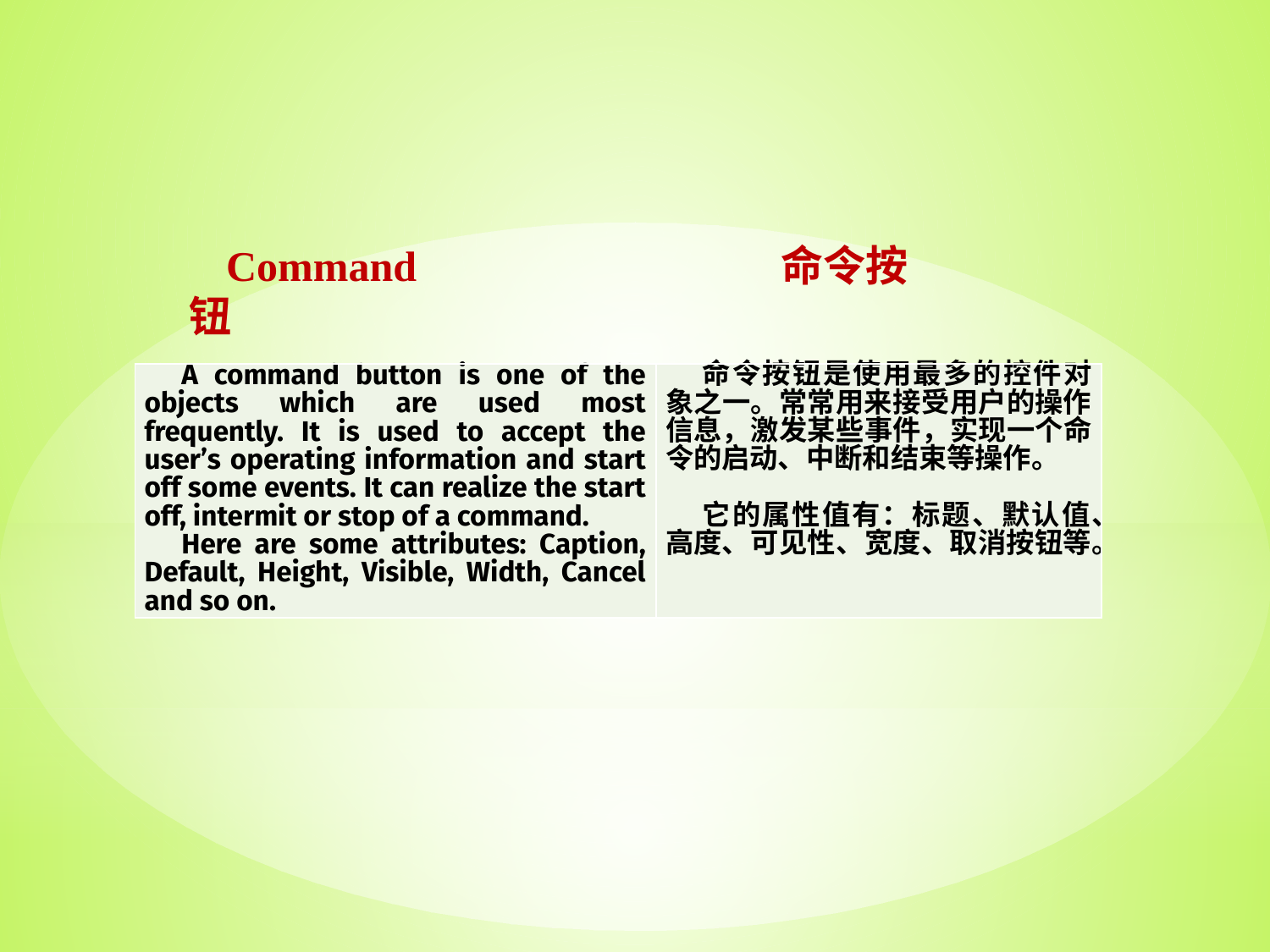

Command			       命令按钮
| A command button is one of the objects which are used most frequently. It is used to accept the user’s operating information and start off some events. It can realize the start off, intermit or stop of a command. Here are some attributes: Caption, Default, Height, Visible, Width, Cancel and so on. | 命令按钮是使用最多的控件对象之一。常常用来接受用户的操作信息，激发某些事件，实现一个命令的启动、中断和结束等操作。   它的属性值有：标题、默认值、高度、可见性、宽度、取消按钮等。 |
| --- | --- |